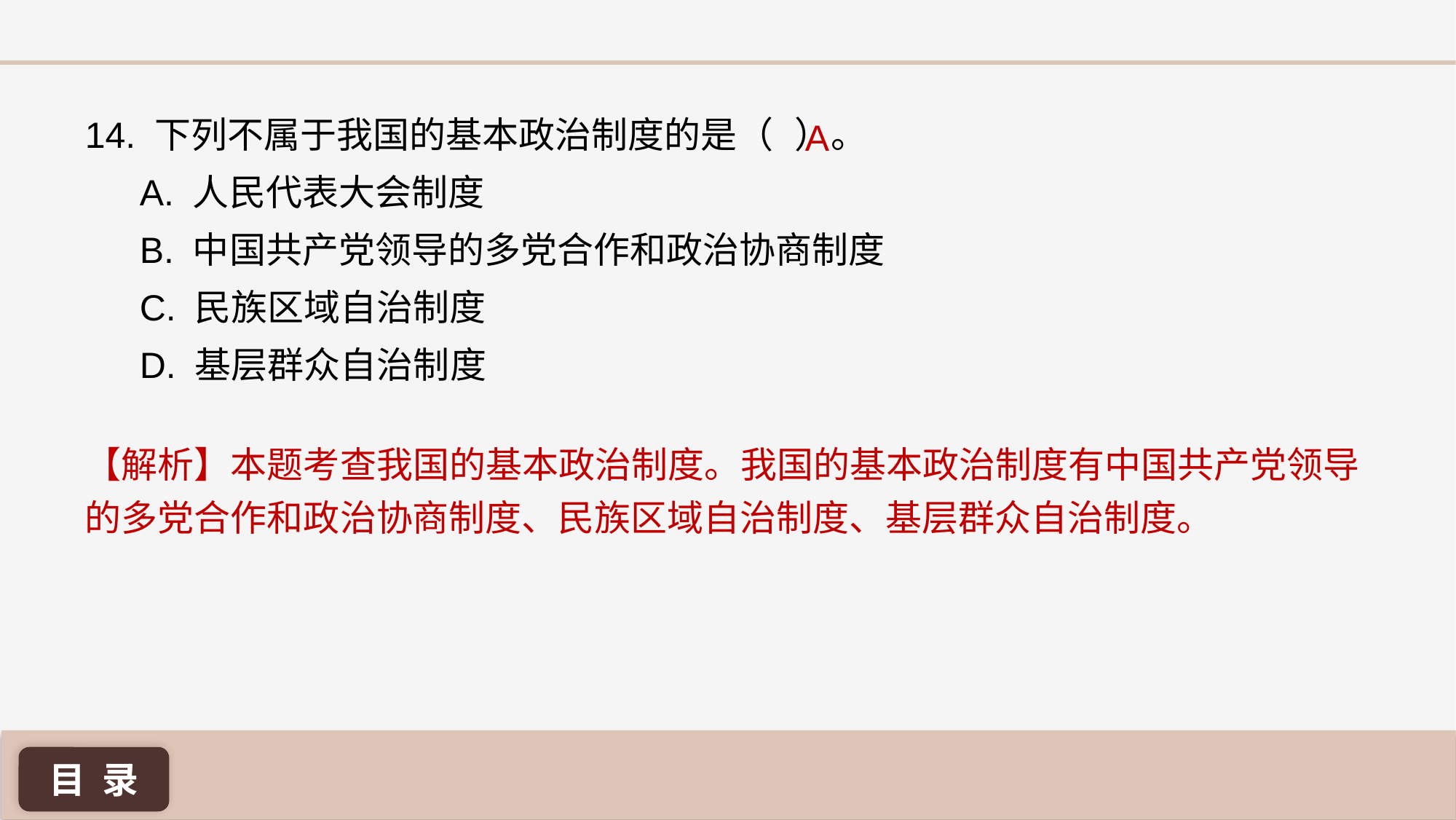

14. 下列不属于我国的基本政治制度的是（ 	）。
A. 人民代表大会制度
B. 中国共产党领导的多党合作和政治协商制度
C. 民族区域自治制度
D. 基层群众自治制度
A
【解析】本题考查我国的基本政治制度。我国的基本政治制度有中国共产党领导的多党合作和政治协商制度、民族区域自治制度、基层群众自治制度。